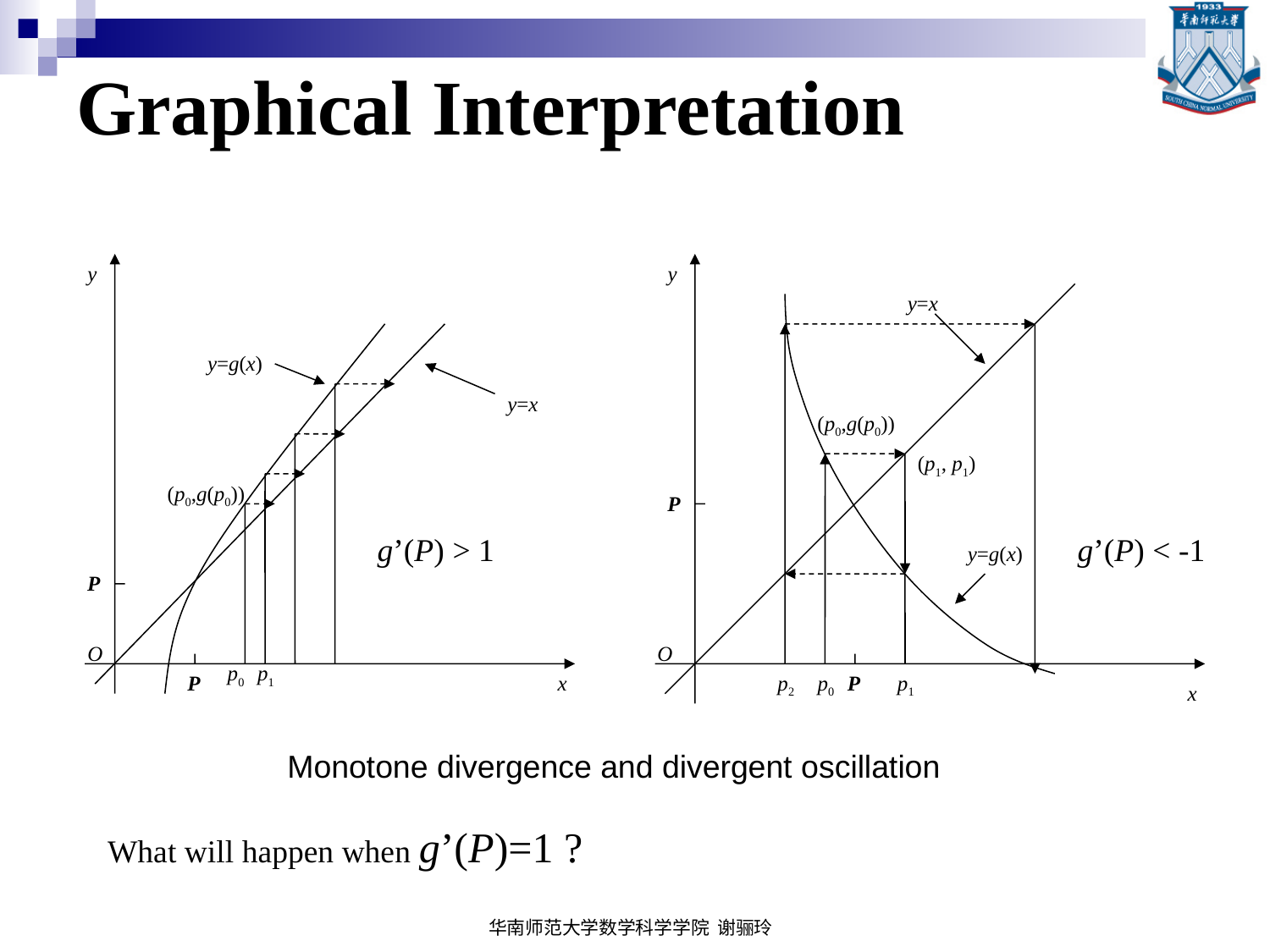

# Graphical Interpretation
y

y=g(x)

y=x

(p0,g(p0))

g’(P) > 1
P

O

p0
p1

P
x
y

y=x

(p0,g(p0))
(p1, p1)

P

g’(P) < -1
y=g(x)

O

p2
p0
P
p1
x
Monotone divergence and divergent oscillation
What will happen when g’(P)=1 ?
华南师范大学数学科学学院  谢骊玲